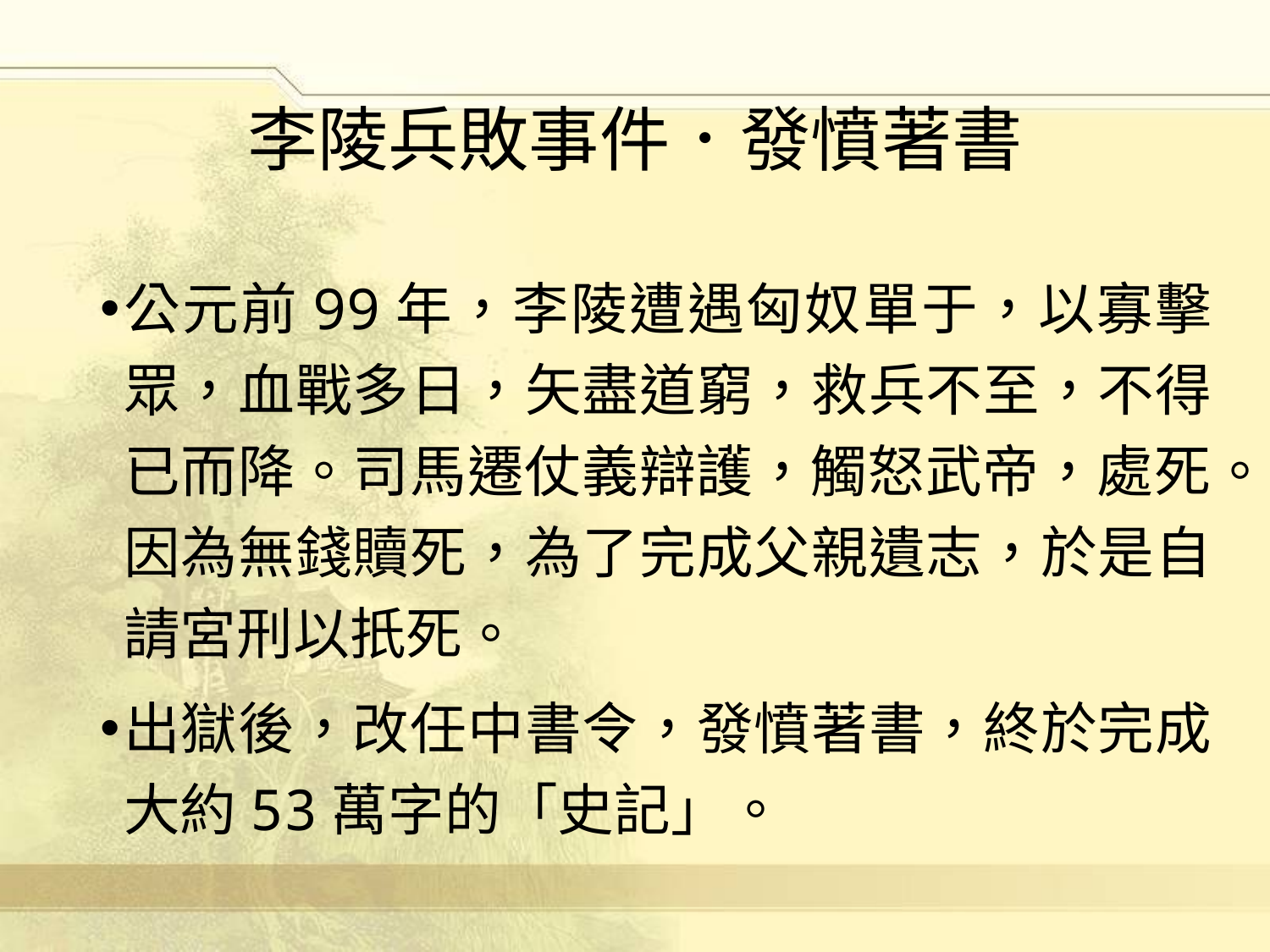

# 李陵兵敗事件．發憤著書
公元前99年，李陵遭遇匈奴單于，以寡擊眾，血戰多日，矢盡道窮，救兵不至，不得已而降。司馬遷仗義辯護，觸怒武帝，處死。因為無錢贖死，為了完成父親遺志，於是自請宮刑以扺死。
出獄後，改任中書令，發憤著書，終於完成大約53萬字的「史記」。